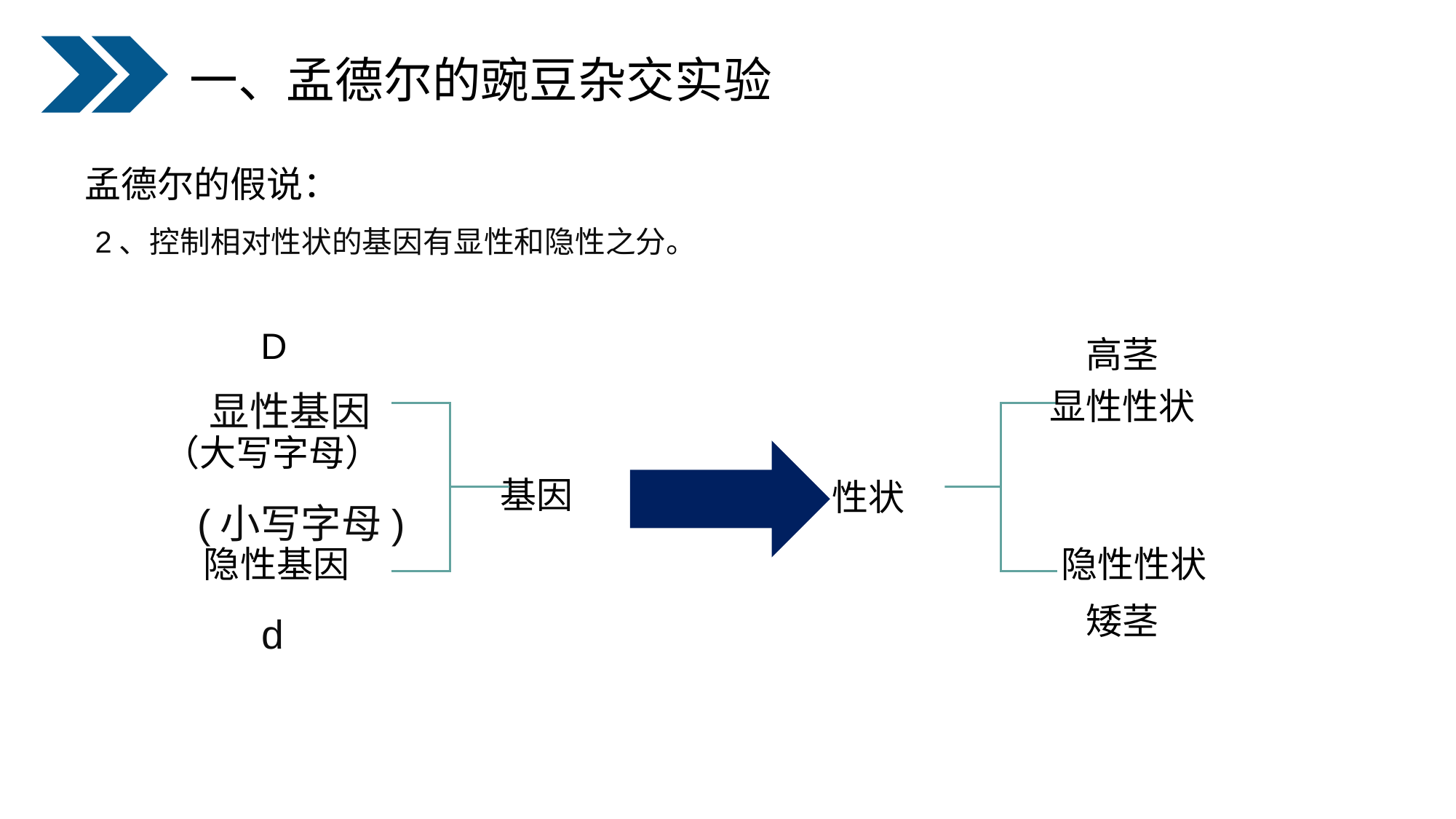

一、孟德尔的豌豆杂交实验
      孟德尔的假说：
      2、控制相对性状的基因有显性和隐性之分。
      D
      高茎
      显性性状
      显性基因
      （大写字母）

      基因
      性状
      (小写字母)
      隐性基因
      隐性性状
      矮茎
      d